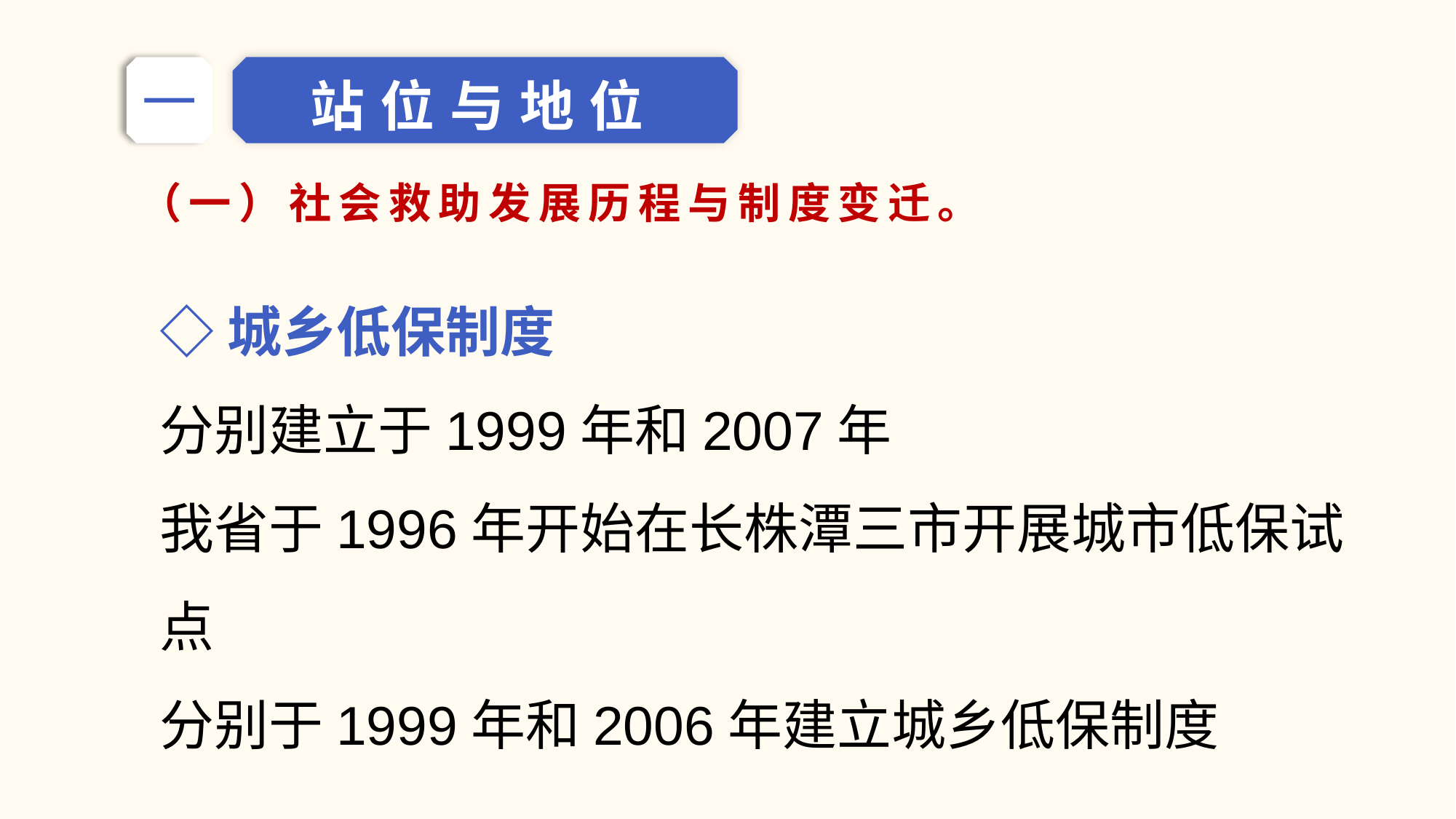

站位与地位

一
（一）社会救助发展历程与制度变迁。
◇城乡低保制度
分别建立于1999年和2007年
我省于1996年开始在长株潭三市开展城市低保试点
分别于1999年和2006年建立城乡低保制度